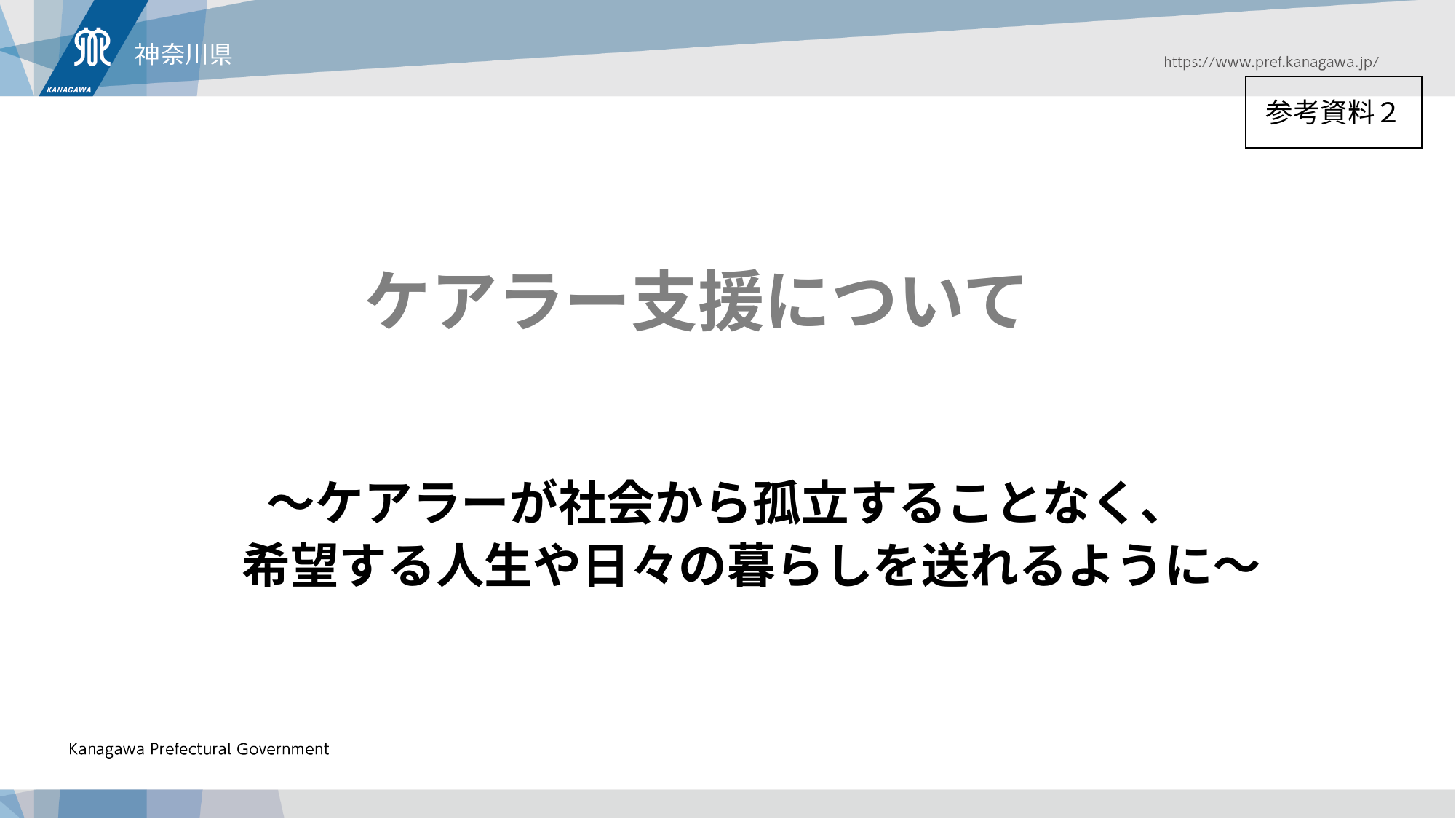

参考資料２
# ケアラー支援について
～ケアラーが社会から孤立することなく、
　希望する人生や日々の暮らしを送れるように～